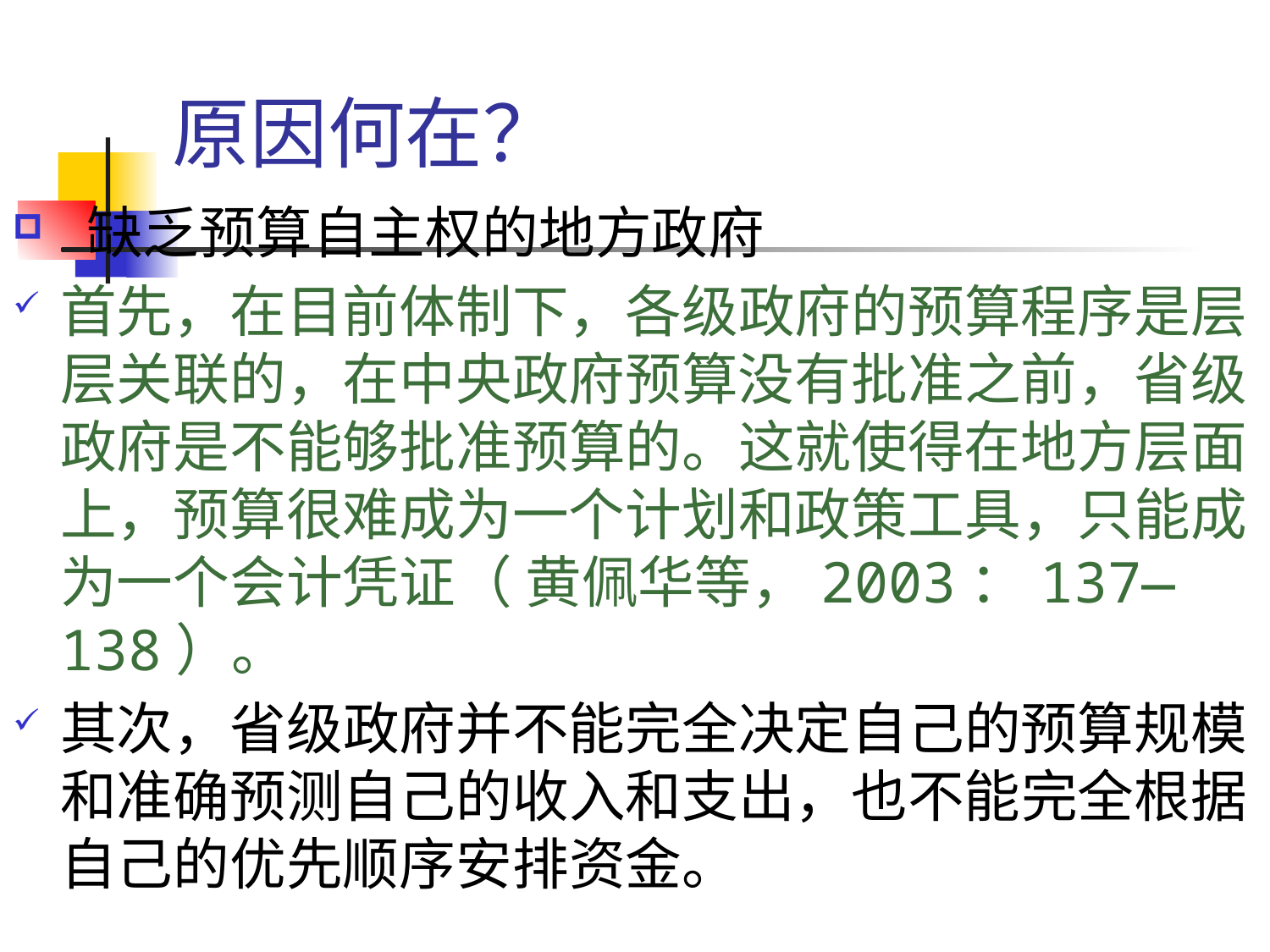

原因何在？
 缺乏预算自主权的地方政府
首先，在目前体制下，各级政府的预算程序是层层关联的，在中央政府预算没有批准之前，省级政府是不能够批准预算的。这就使得在地方层面上，预算很难成为一个计划和政策工具，只能成为一个会计凭证（ 黄佩华等，2003：137— 138）。
其次，省级政府并不能完全决定自己的预算规模和准确预测自己的收入和支出，也不能完全根据自己的优先顺序安排资金。